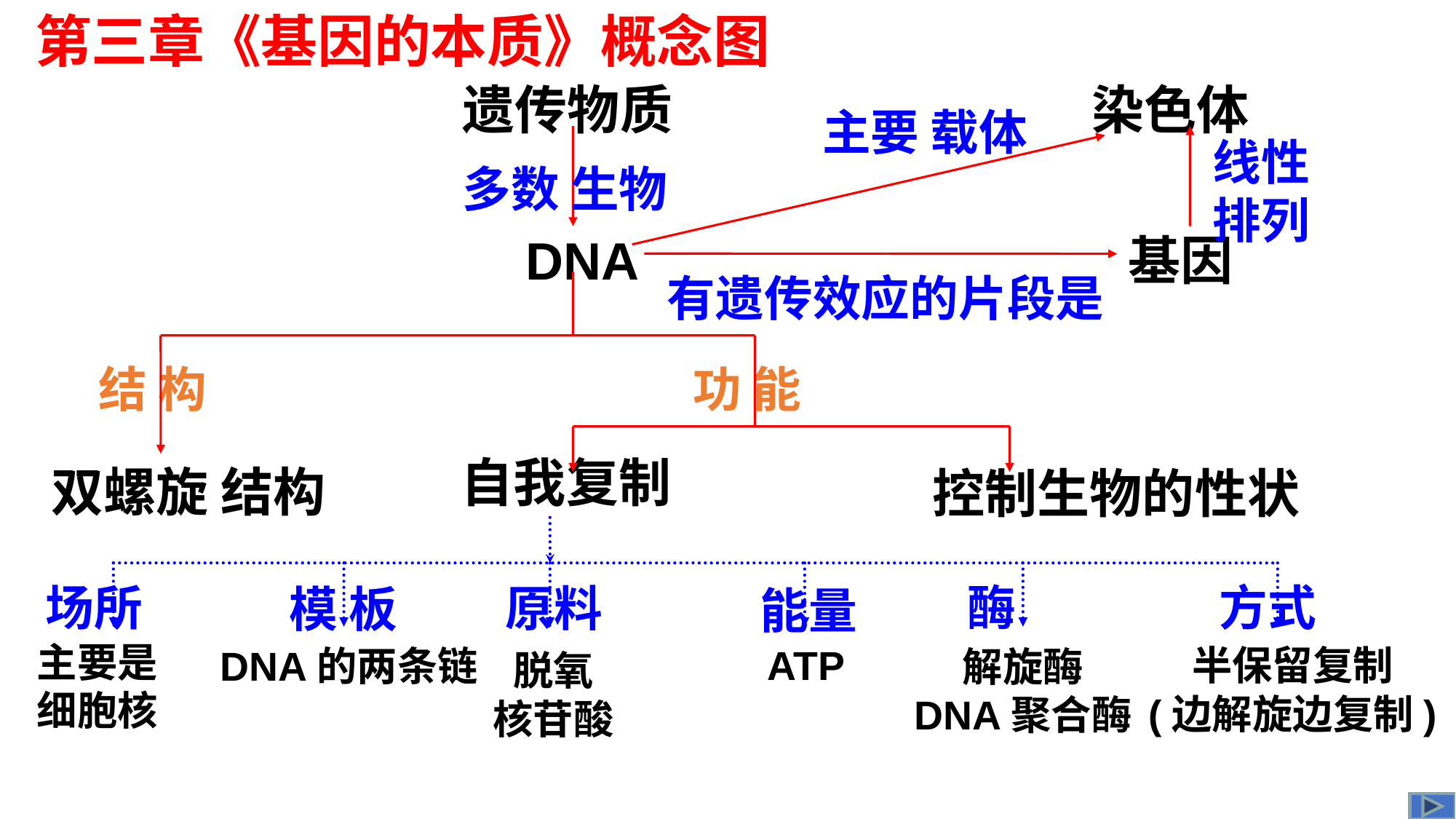

第三章《基因的本质》概念图
遗传物质
染色体
主要 载体

线性排列

多数 生物
 DNA
基因

有遗传效应的片段是

结 构
功 能

自我复制
双螺旋 结构
控制生物的性状

场所
酶
方式
原料
模 板
能量

主要是细胞核
ATP
半保留复制
(边解旋边复制)
 DNA的两条链
解旋酶
DNA聚合酶
脱氧
核苷酸